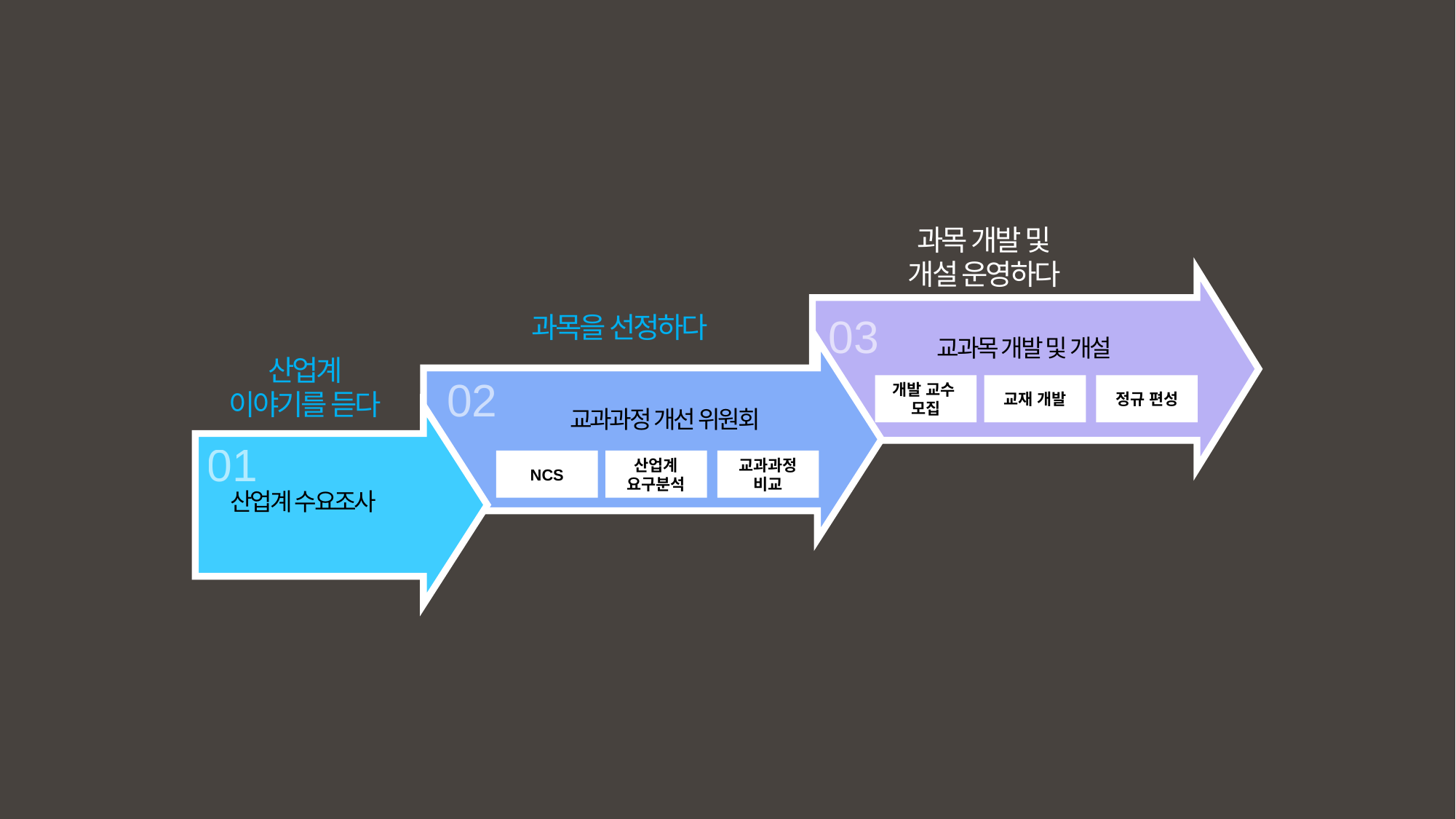

과목 개발 및
개설 운영하다

03
교과목 개발 및 개설
개발 교수
모집
교재 개발
정규 편성
과목을 선정하다

02
교과과정 개선 위원회
NCS
산업계
요구분석
교과과정
비교
산업계
이야기를 듣다

01
산업계 수요조사